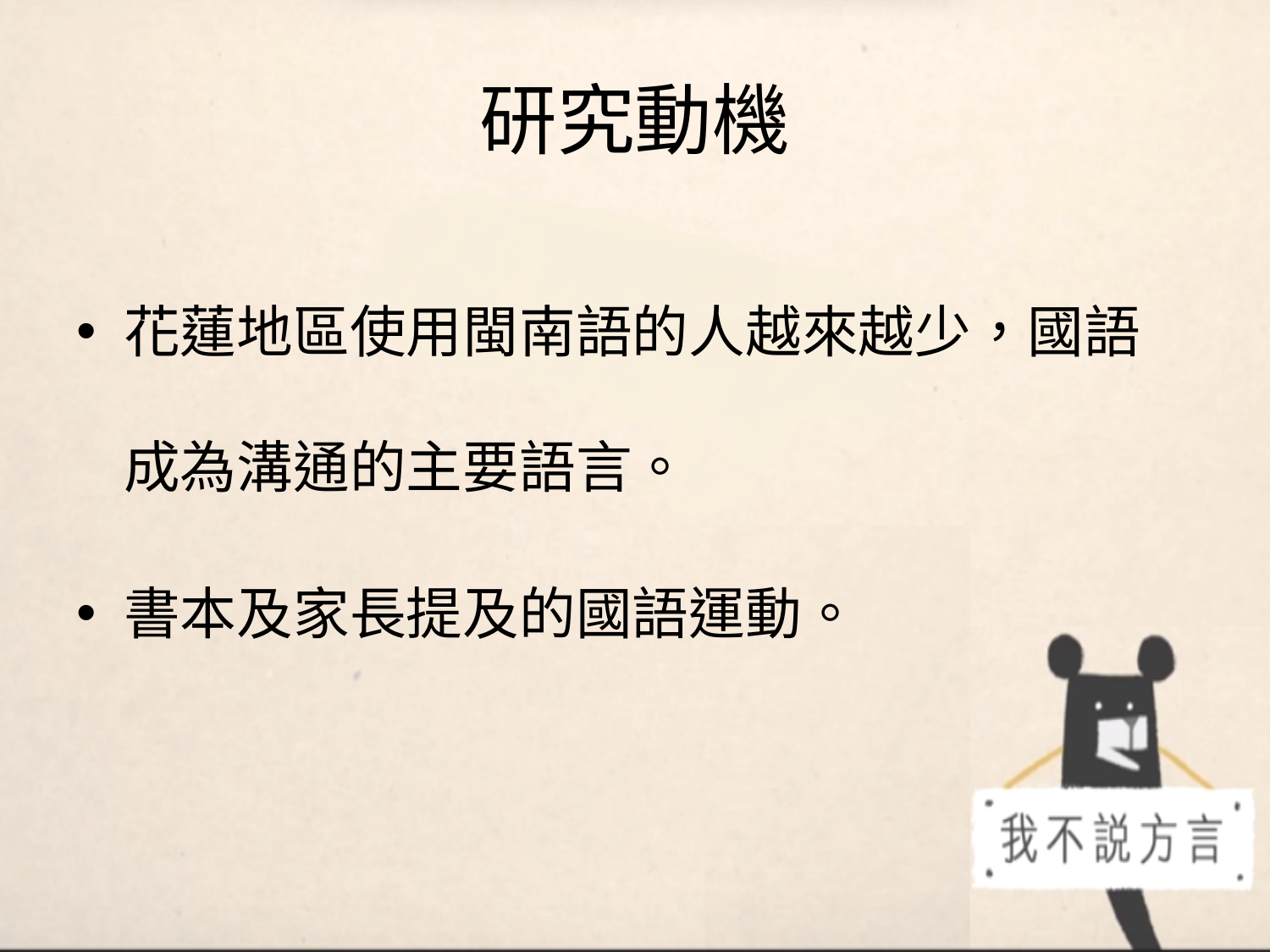

# 研究動機
花蓮地區使用閩南語的人越來越少，國語成為溝通的主要語言。
書本及家長提及的國語運動。